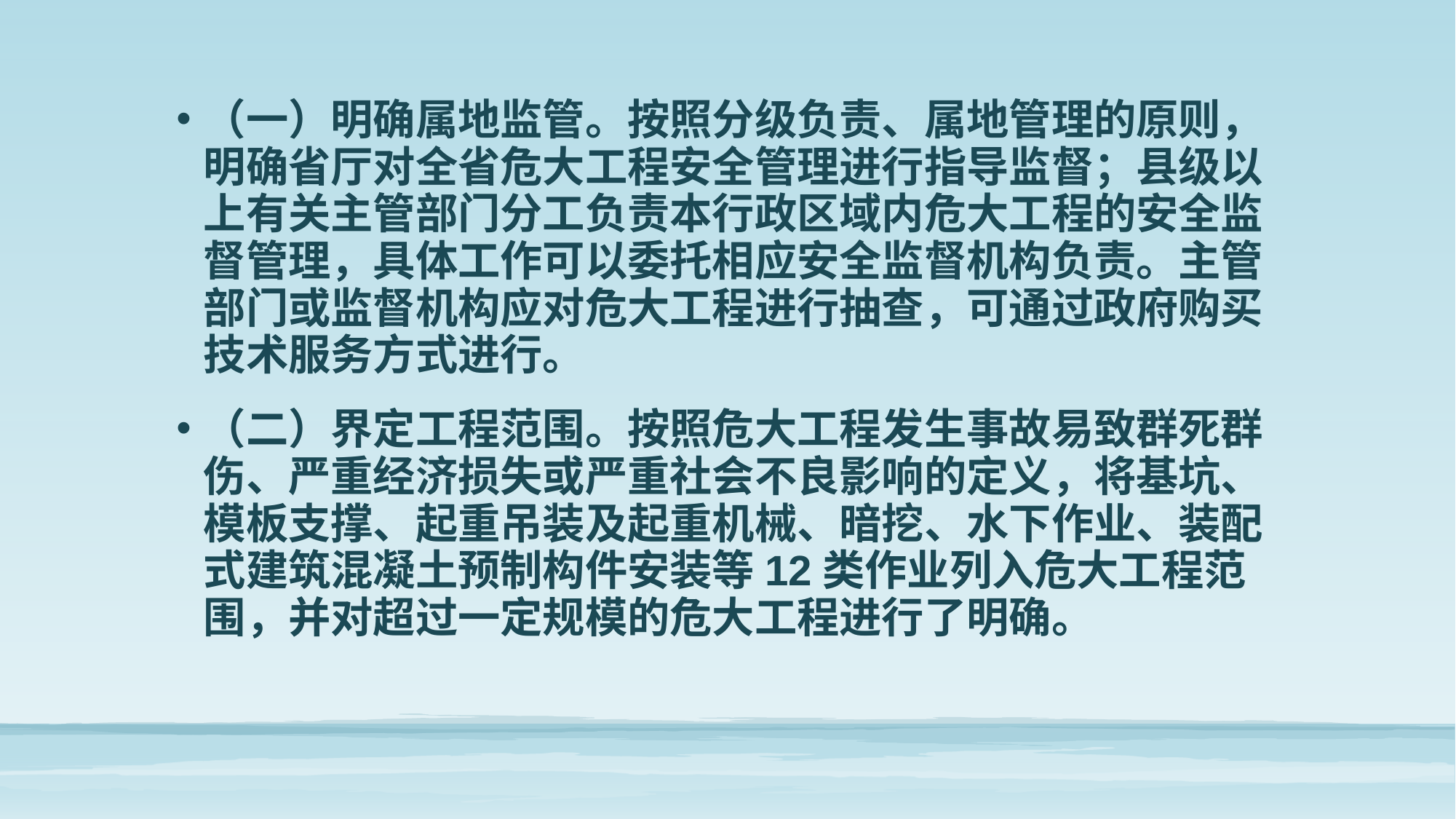

（一）明确属地监管。按照分级负责、属地管理的原则，明确省厅对全省危大工程安全管理进行指导监督；县级以上有关主管部门分工负责本行政区域内危大工程的安全监督管理，具体工作可以委托相应安全监督机构负责。主管部门或监督机构应对危大工程进行抽查，可通过政府购买技术服务方式进行。
（二）界定工程范围。按照危大工程发生事故易致群死群伤、严重经济损失或严重社会不良影响的定义，将基坑、模板支撑、起重吊装及起重机械、暗挖、水下作业、装配式建筑混凝土预制构件安装等12类作业列入危大工程范围，并对超过一定规模的危大工程进行了明确。